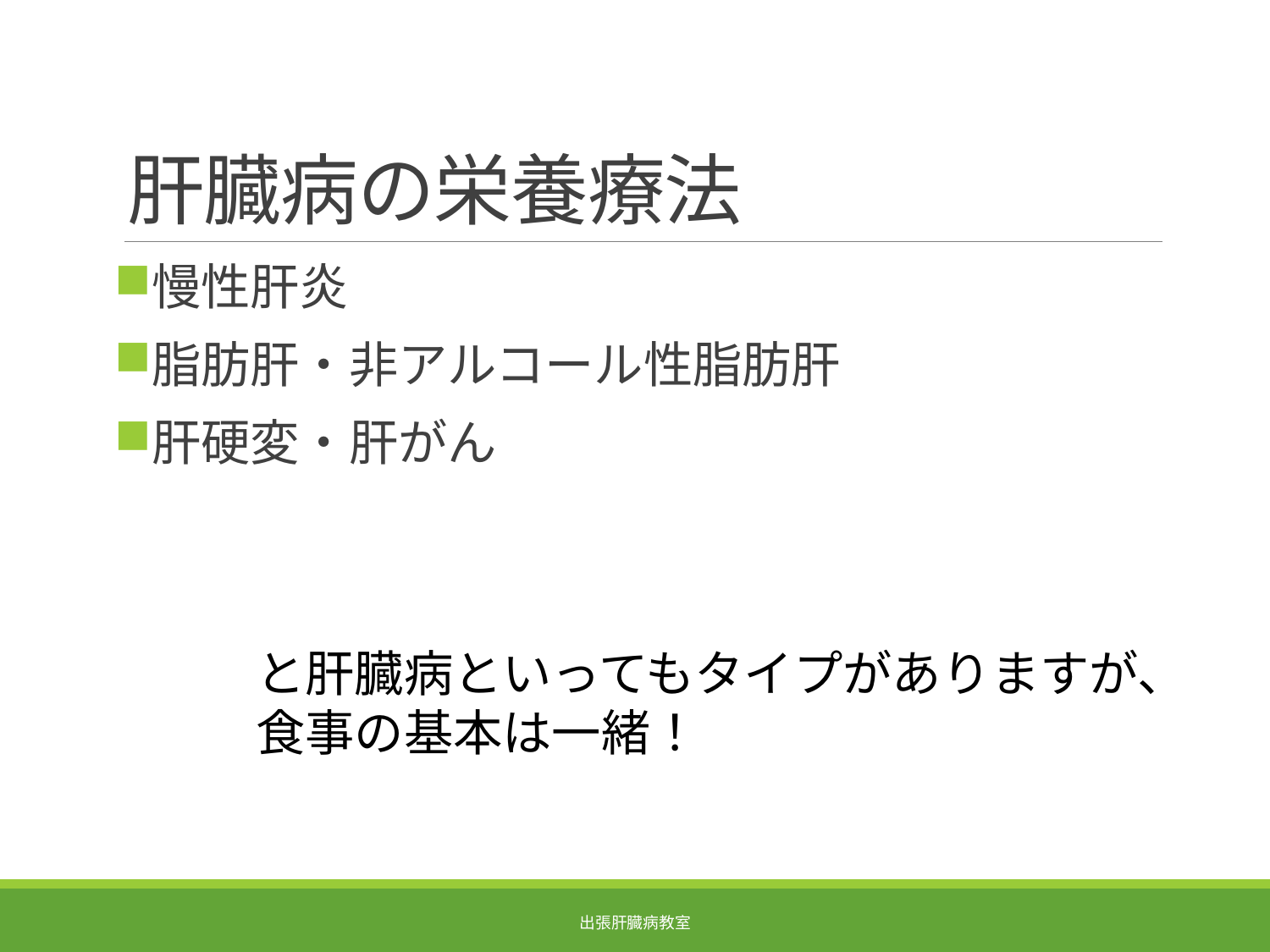

# 肝臓病の栄養療法
慢性肝炎
脂肪肝・非アルコール性脂肪肝
肝硬変・肝がん
と肝臓病といってもタイプがありますが、
食事の基本は一緒！
出張肝臓病教室